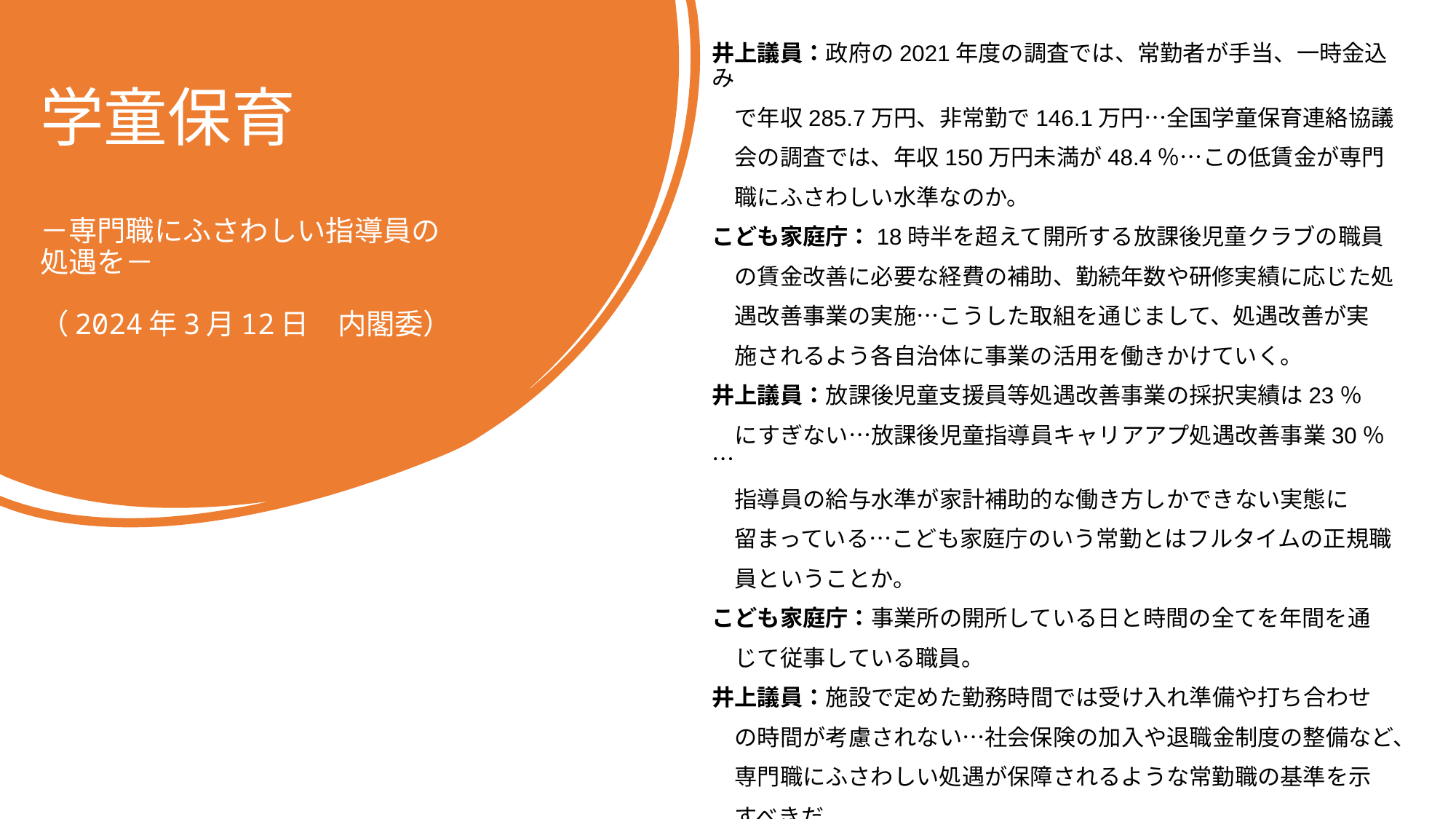

井上議員：政府の2021年度の調査では、常勤者が手当、一時金込み
　で年収285.7万円、非常勤で146.1万円…全国学童保育連絡協議
　会の調査では、年収150万円未満が48.4％…この低賃金が専門
　職にふさわしい水準なのか。
こども家庭庁：18時半を超えて開所する放課後児童クラブの職員
　の賃金改善に必要な経費の補助、勤続年数や研修実績に応じた処
　遇改善事業の実施…こうした取組を通じまして、処遇改善が実
　施されるよう各自治体に事業の活用を働きかけていく。
井上議員：放課後児童支援員等処遇改善事業の採択実績は23％
　にすぎない…放課後児童指導員キャリアアプ処遇改善事業30％…
　指導員の給与水準が家計補助的な働き方しかできない実態に
　留まっている…こども家庭庁のいう常勤とはフルタイムの正規職
　員ということか。
こども家庭庁：事業所の開所している日と時間の全てを年間を通
　じて従事している職員。
井上議員：施設で定めた勤務時間では受け入れ準備や打ち合わせ
　の時間が考慮されない…社会保険の加入や退職金制度の整備など、
　専門職にふさわしい処遇が保障されるような常勤職の基準を示
　すべきだ。
# 学童保育 －専門職にふさわしい指導員の処遇を－ （2024年3月12日　内閣委）
3